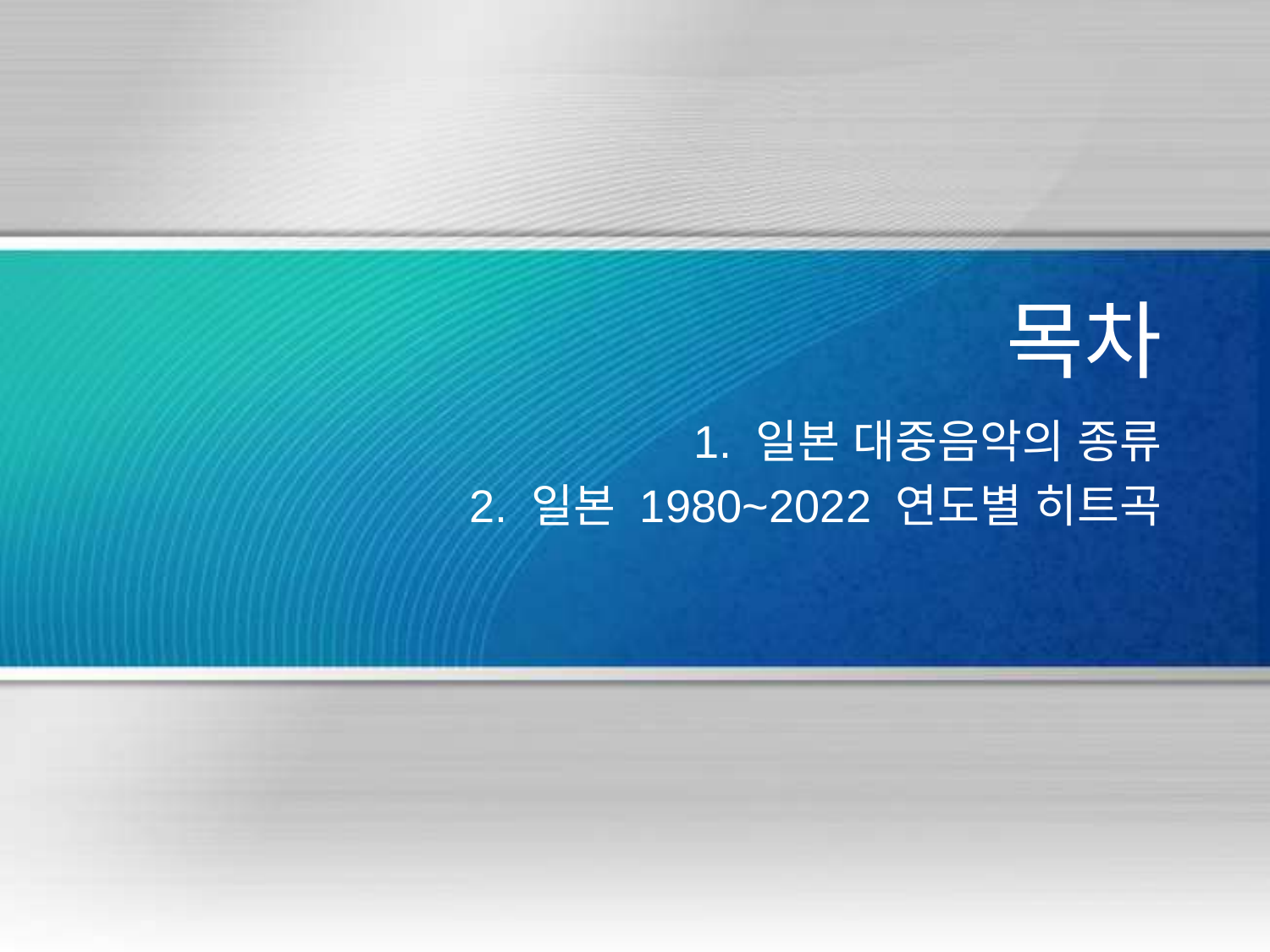

# 목차
1. 일본 대중음악의 종류
2. 일본 1980~2022 연도별 히트곡